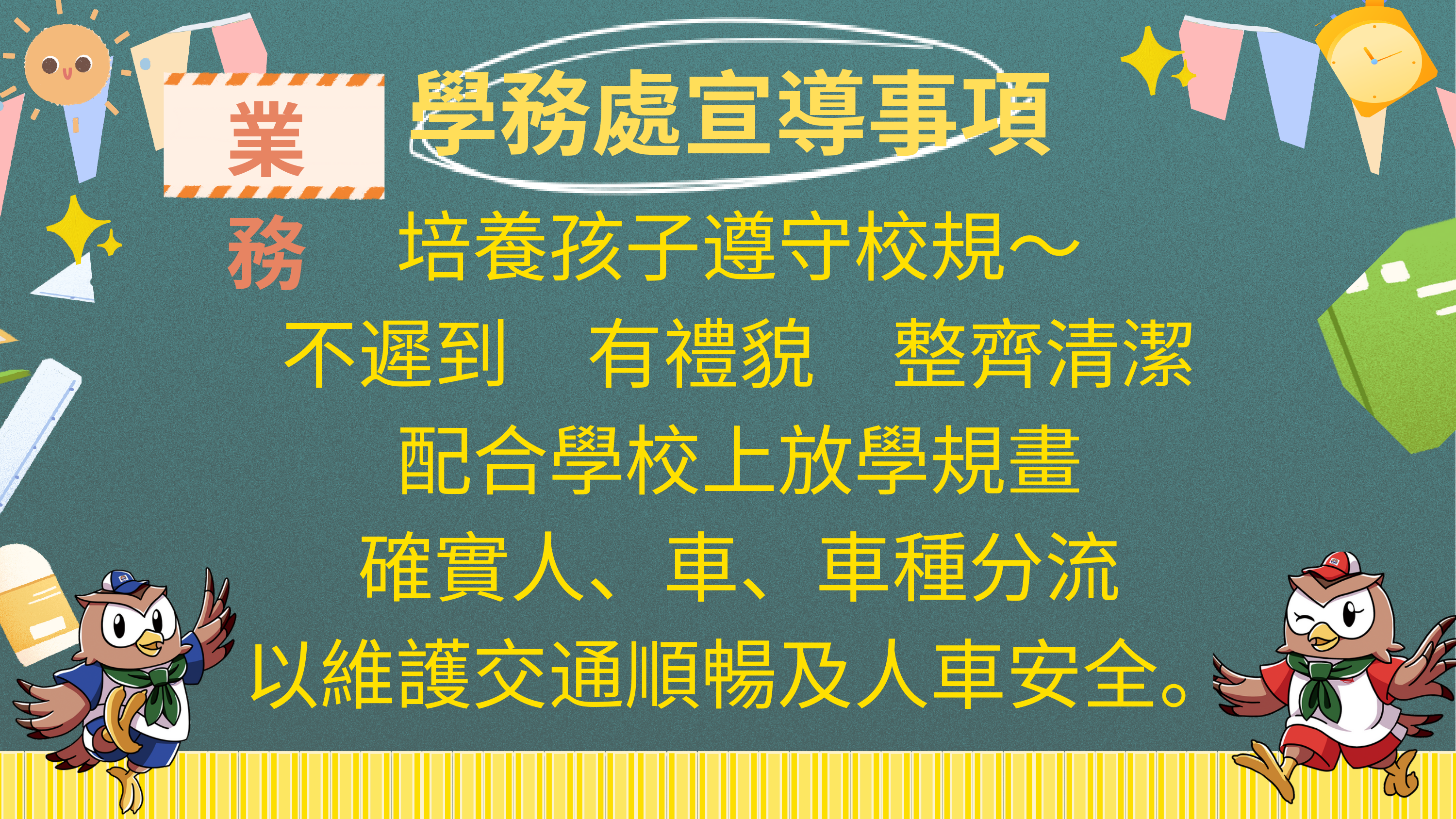

業務
 學務處宣導事項

培養孩子遵守校規～
不遲到　有禮貌　整齊清潔
配合學校上放學規畫
確實人、車、車種分流
以維護交通順暢及人車安全。